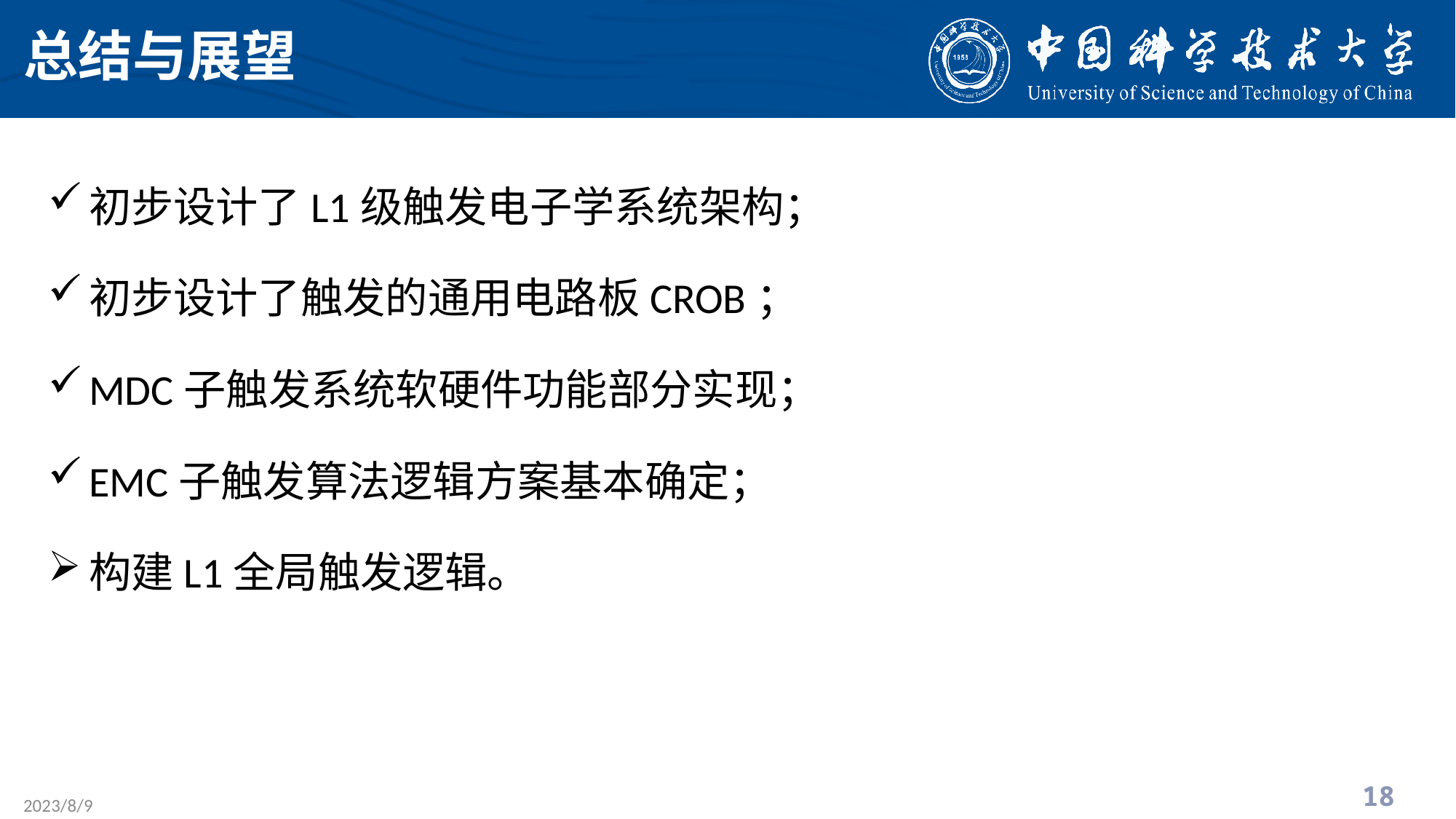

# 总结与展望
初步设计了L1级触发电子学系统架构；
初步设计了触发的通用电路板CROB；
MDC子触发系统软硬件功能部分实现；
EMC子触发算法逻辑方案基本确定；
构建L1全局触发逻辑。

18
2023/8/9